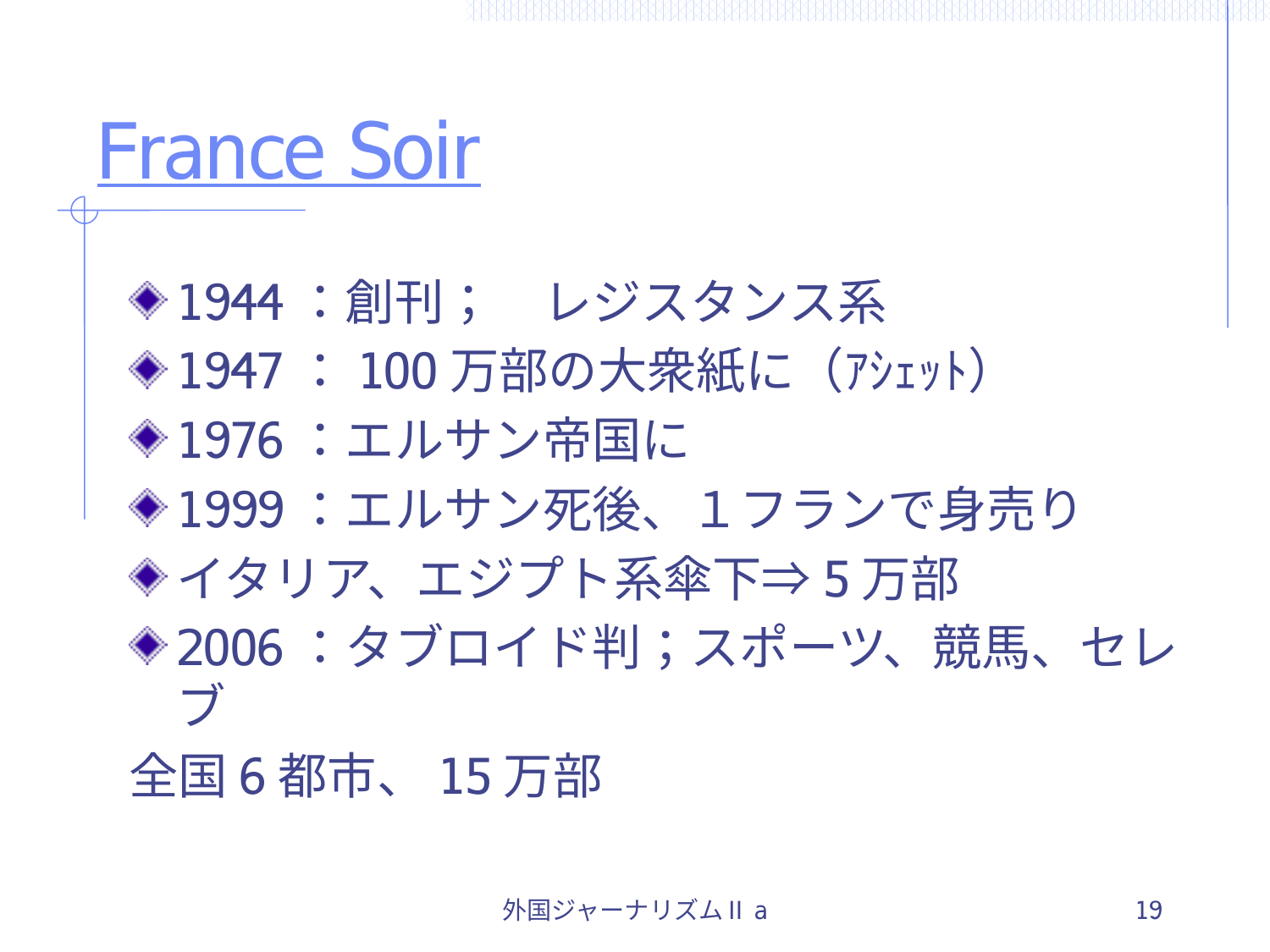

# France Soir
1944：創刊；　レジスタンス系
1947：100万部の大衆紙に（ｱｼｪｯﾄ）
1976：エルサン帝国に
1999：エルサン死後、１フランで身売り
イタリア、エジプト系傘下⇒5万部
2006：タブロイド判；スポーツ、競馬、セレブ
全国6都市、15万部

外国ジャーナリズムⅡa
19